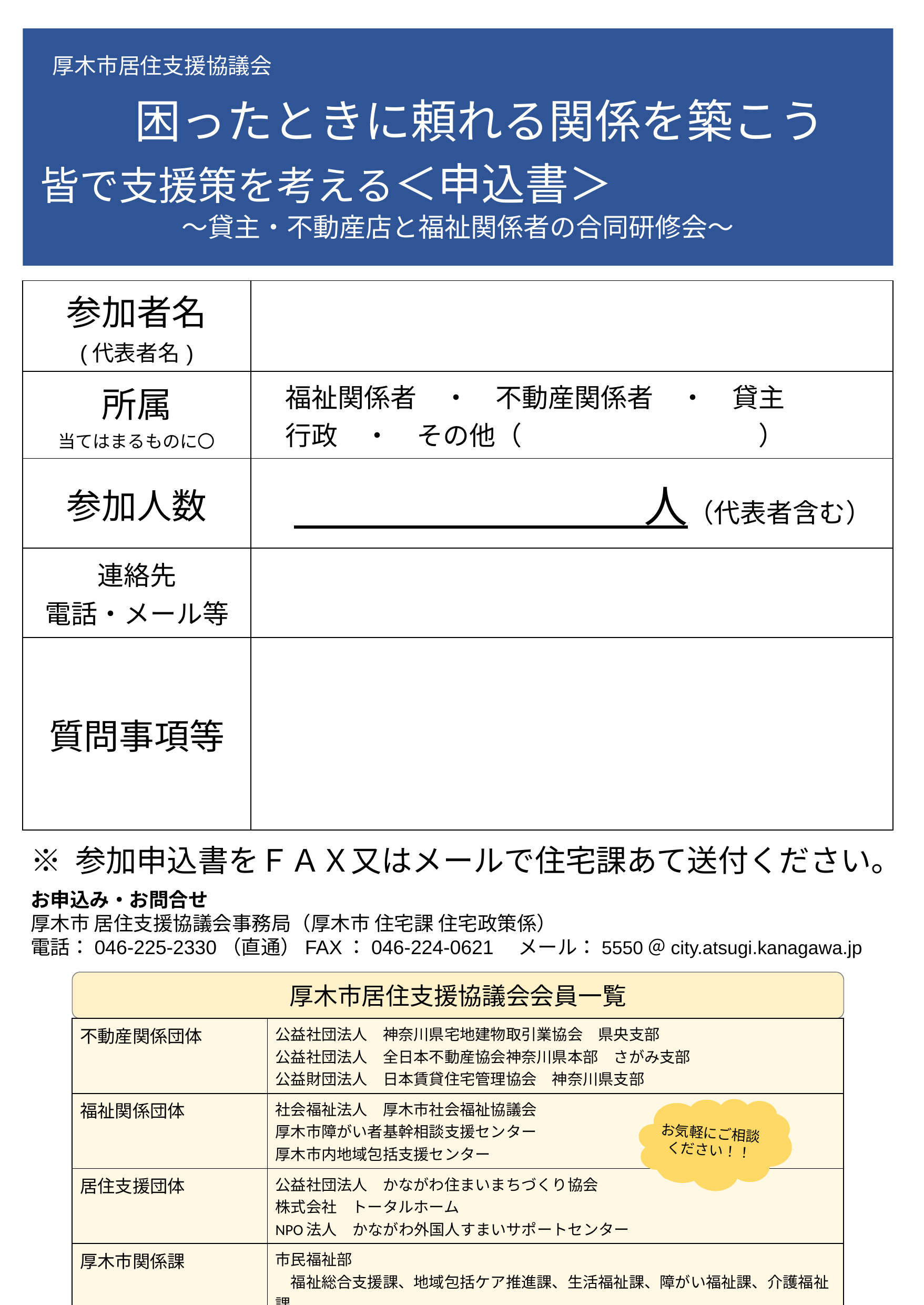

厚木市居住支援協議会

　困ったときに頼れる関係を築こう
皆で支援策を考える＜申込書＞
～貸主・不動産店と福祉関係者の合同研修会～
| 参加者名 (代表者名) |  |
| --- | --- |
| 所属 当てはまるものに〇 | 福祉関係者　・　不動産関係者　・　貸主 　行政　・　その他（　　　　　　　　　） |
| 参加人数 | 人（代表者含む） |
| 連絡先 電話・メール等 |  |
| 質問事項等 |  |
※ 参加申込書をＦＡＸ又はメールで住宅課あて送付ください。
お申込み・お問合せ
厚木市 居住支援協議会事務局（厚木市 住宅課 住宅政策係）
電話：046-225-2330（直通）FAX：046-224-0621　メール：5550＠city.atsugi.kanagawa.jp
厚木市居住支援協議会会員一覧
| 不動産関係団体 | 公益社団法人　神奈川県宅地建物取引業協会　県央支部 公益社団法人　全日本不動産協会神奈川県本部　さがみ支部 公益財団法人　日本賃貸住宅管理協会　神奈川県支部 |
| --- | --- |
| 福祉関係団体 | 社会福祉法人　厚木市社会福祉協議会 厚木市障がい者基幹相談支援センター 厚木市内地域包括支援センター |
| 居住支援団体 | 公益社団法人　かながわ住まいまちづくり協会 株式会社　トータルホーム NPO法人　かながわ外国人すまいサポートセンター |
| 厚木市関係課 | 市民福祉部 　福祉総合支援課、地域包括ケア推進課、生活福祉課、障がい福祉課、介護福祉課 健康こどもみらい部　子育て給付課 都市みらい部　住宅課（事務局） |
お気軽にご相談ください！！